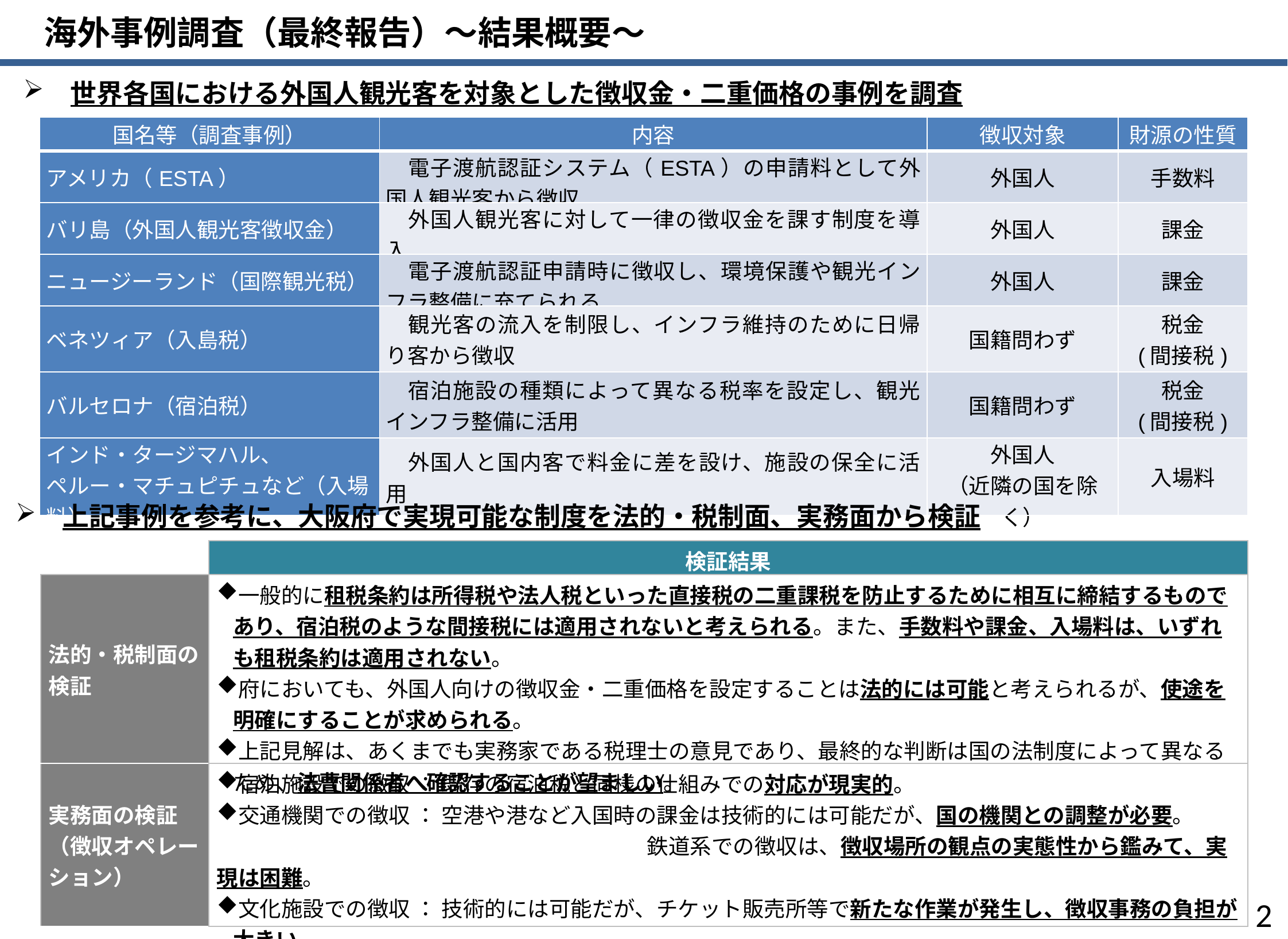

海外事例調査（最終報告）～結果概要～
　世界各国における外国人観光客を対象とした徴収金・二重価格の事例を調査
| 国名等（調査事例） | 内容 | 徴収対象 | 財源の性質 |
| --- | --- | --- | --- |
| アメリカ（ESTA） | 電子渡航認証システム（ESTA）の申請料として外国人観光客から徴収 | 外国人 | 手数料 |
| バリ島（外国人観光客徴収金） | 外国人観光客に対して一律の徴収金を課す制度を導入 | 外国人 | 課金 |
| ニュージーランド（国際観光税） | 電子渡航認証申請時に徴収し、環境保護や観光インフラ整備に充てられる | 外国人 | 課金 |
| ベネツィア（入島税） | 観光客の流入を制限し、インフラ維持のために日帰り客から徴収 | 国籍問わず | 税金 (間接税) |
| バルセロナ（宿泊税） | 宿泊施設の種類によって異なる税率を設定し、観光インフラ整備に活用 | 国籍問わず | 税金 (間接税) |
| インド・タージマハル、 ペルー・マチュピチュなど（入場料） | 外国人と国内客で料金に差を設け、施設の保全に活用 | 外国人 （近隣の国を除く） | 入場料 |
　上記事例を参考に、大阪府で実現可能な制度を法的・税制面、実務面から検証
|  | 検証結果 |
| --- | --- |
| 法的・税制面の検証 | 一般的に租税条約は所得税や法人税といった直接税の二重課税を防止するために相互に締結するものであり、宿泊税のような間接税には適用されないと考えられる。また、手数料や課金、入場料は、いずれも租税条約は適用されない。 府においても、外国人向けの徴収金・二重価格を設定することは法的には可能と考えられるが、使途を明確にすることが求められる。 上記見解は、あくまでも実務家である税理士の意見であり、最終的な判断は国の法制度によって異なるため、法曹関係者へ確認することが望ましい。 |
| 実務面の検証（徴収オペレーション） | 宿泊施設での徴収 ： 既存の宿泊税と同様の仕組みでの対応が現実的。 交通機関での徴収 ： 空港や港など入国時の課金は技術的には可能だが、国の機関との調整が必要。 　　　　　　　　　　　　　　　　　　　　鉄道系での徴収は、徴収場所の観点の実態性から鑑みて、実現は困難。 文化施設での徴収 ： 技術的には可能だが、チケット販売所等で新たな作業が発生し、徴収事務の負担が大きい。 |
2